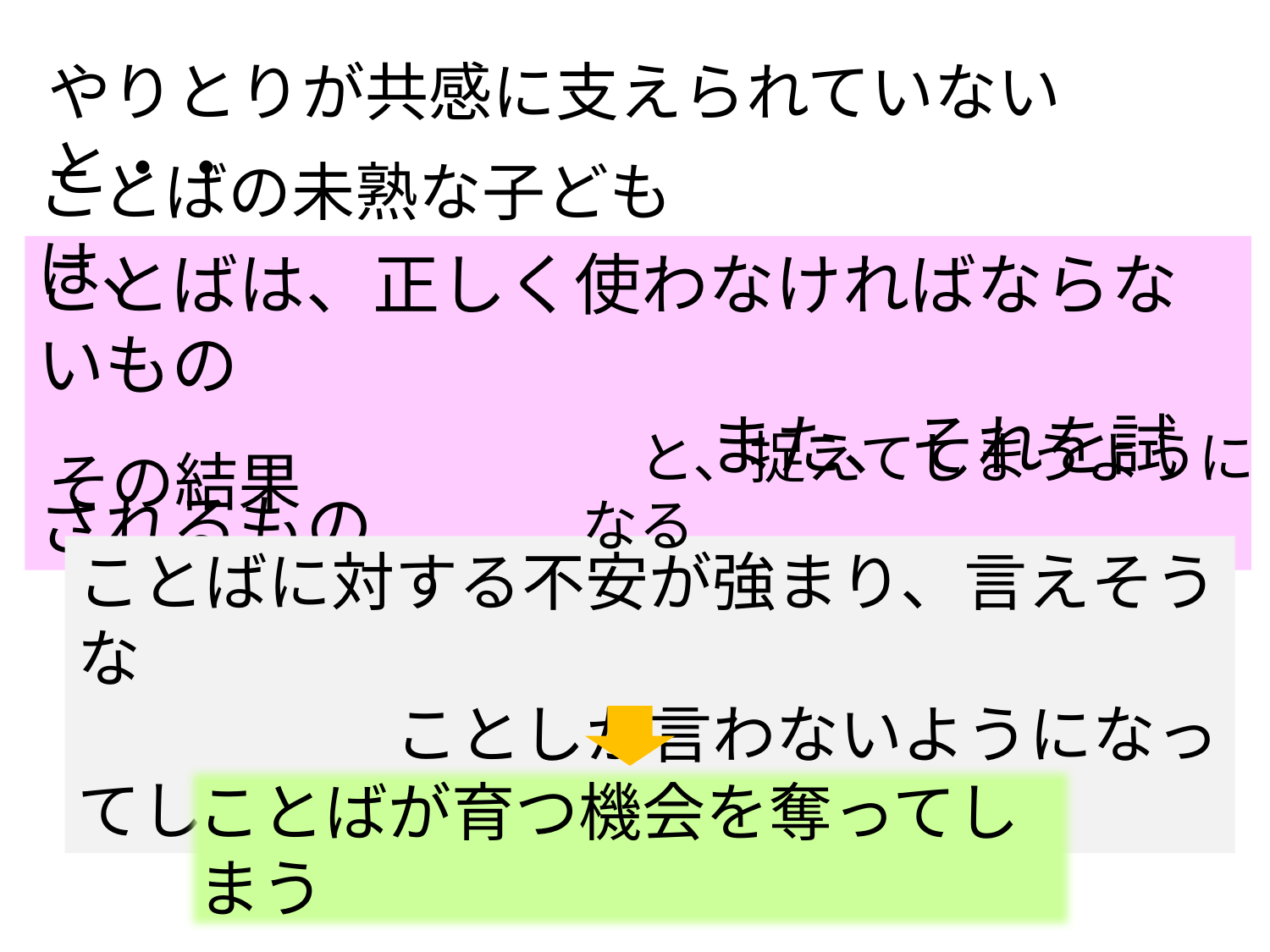

やりとりが共感に支えられていないと・・
ことばの未熟な子どもは、
ことばは、正しく使わなければならないもの
　　　　　　　　　　また、それを試されるもの
　と、捉えてしまうようになる
その結果
ことばに対する不安が強まり、言えそうな
　　　　　ことしか言わないようになってしまう

ことばが育つ機会を奪ってしまう